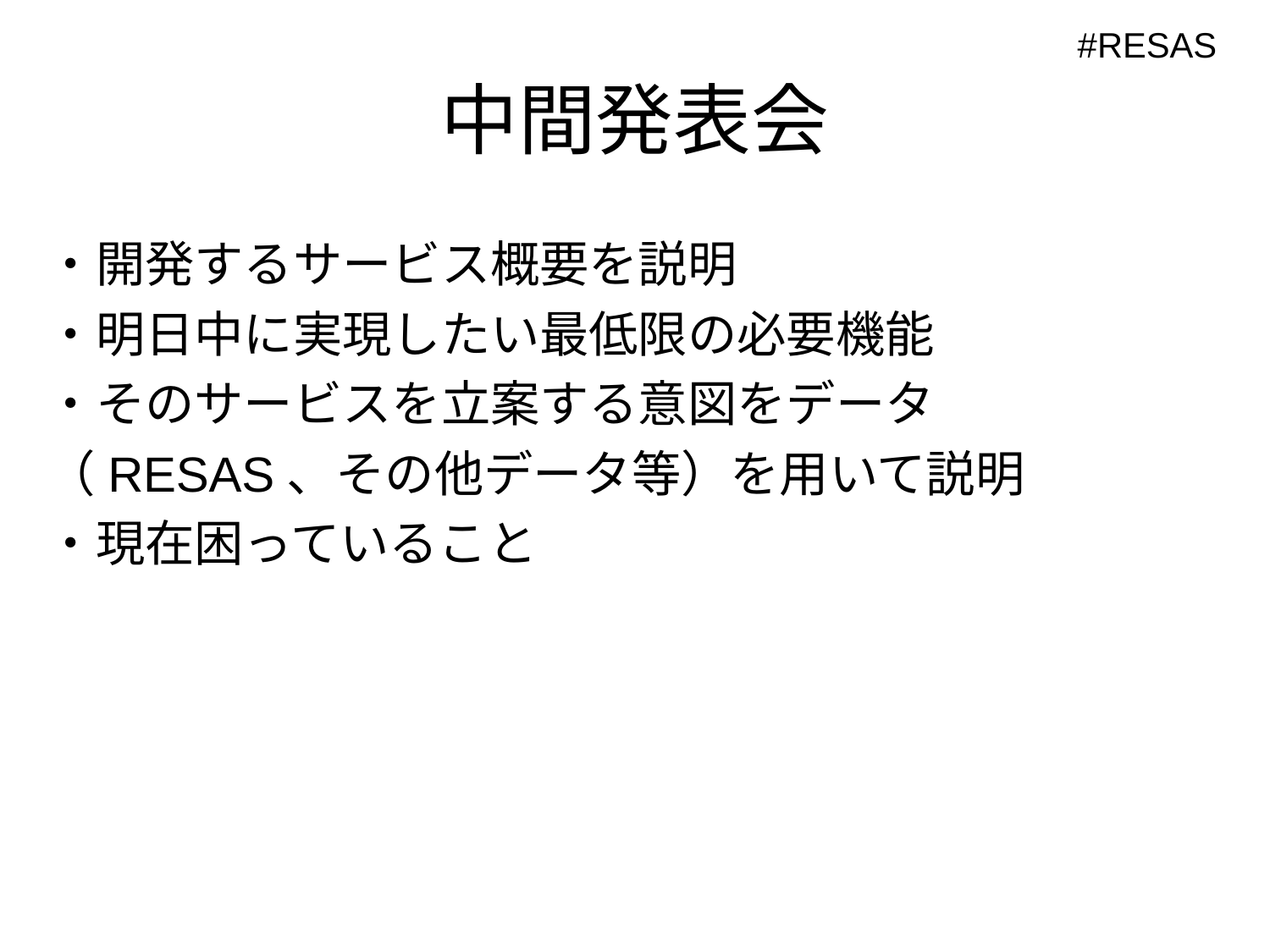

# 中間発表会
・開発するサービス概要を説明
・明日中に実現したい最低限の必要機能
・そのサービスを立案する意図をデータ
（RESAS、その他データ等）を用いて説明
・現在困っていること